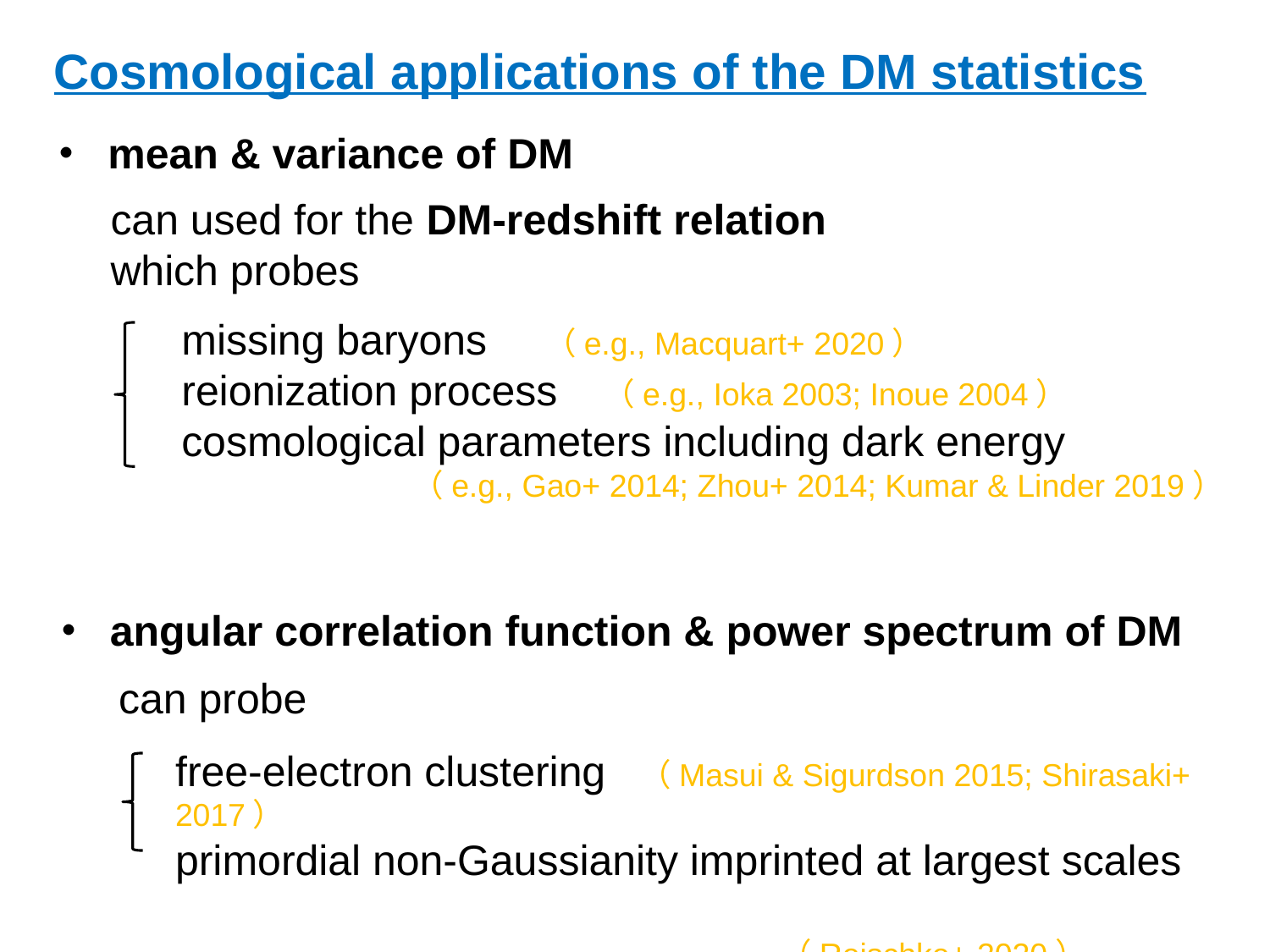

Cosmological applications of the DM statistics
・ mean & variance of DM
can used for the DM-redshift relation
which probes
missing baryons    （e.g., Macquart+ 2020）
reionization process   （e.g., Ioka 2003; Inoue 2004）
cosmological parameters including dark energy
                               （e.g., Gao+ 2014; Zhou+ 2014; Kumar & Linder 2019）

・ angular correlation function & power spectrum of DM
can probe
free-electron clustering  （Masui & Sigurdson 2015; Shirasaki+ 2017）
primordial non-Gaussianity imprinted at largest scales
                                                                                   （Reischke+ 2020）